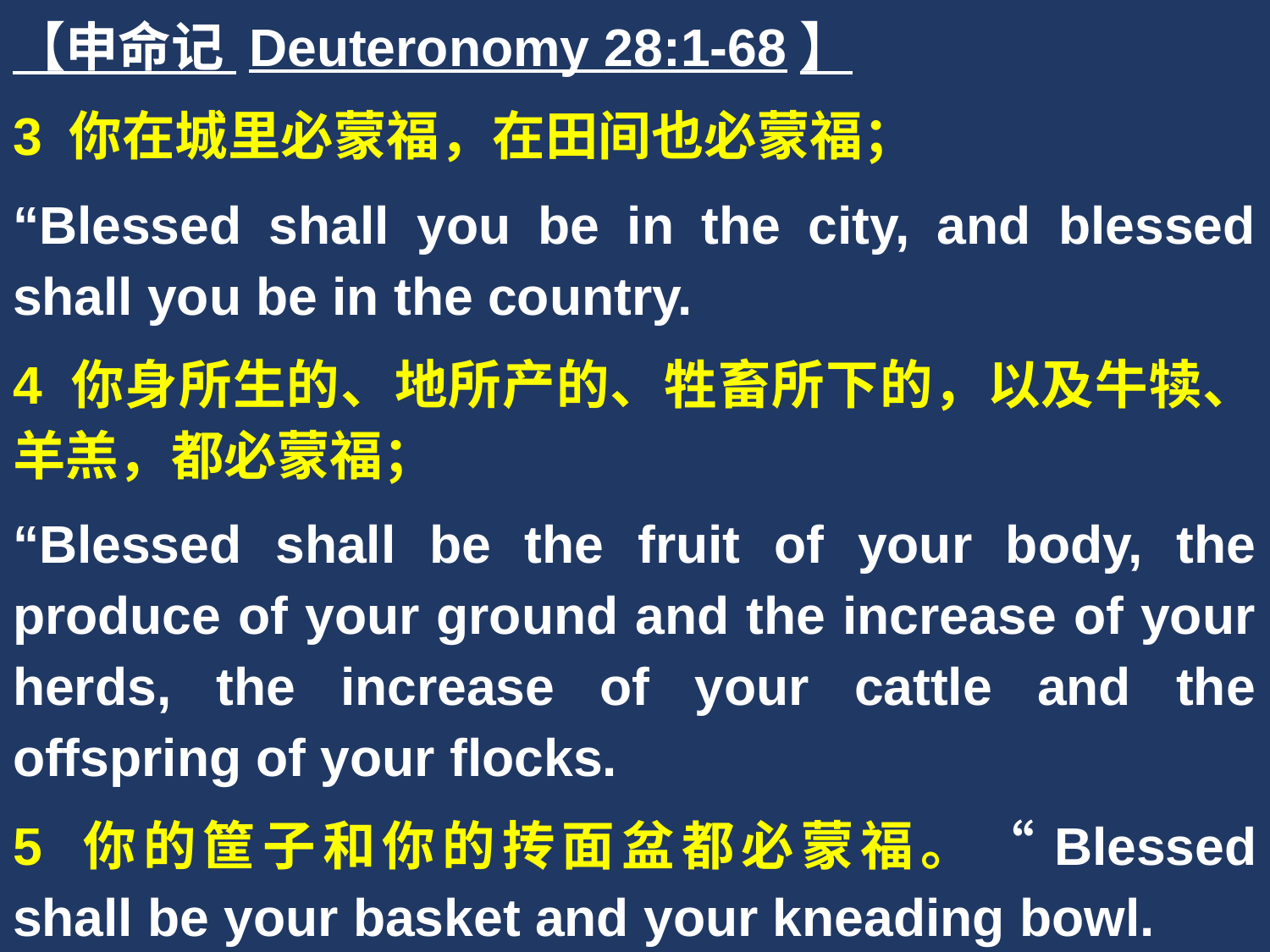

【申命记 Deuteronomy 28:1-68】
3 你在城里必蒙福，在田间也必蒙福；
“Blessed shall you be in the city, and blessed shall you be in the country.
4 你身所生的、地所产的、牲畜所下的，以及牛犊、羊羔，都必蒙福；
“Blessed shall be the fruit of your body, the produce of your ground and the increase of your herds, the increase of your cattle and the offspring of your flocks.
5 你的筐子和你的抟面盆都必蒙福。“Blessed shall be your basket and your kneading bowl.